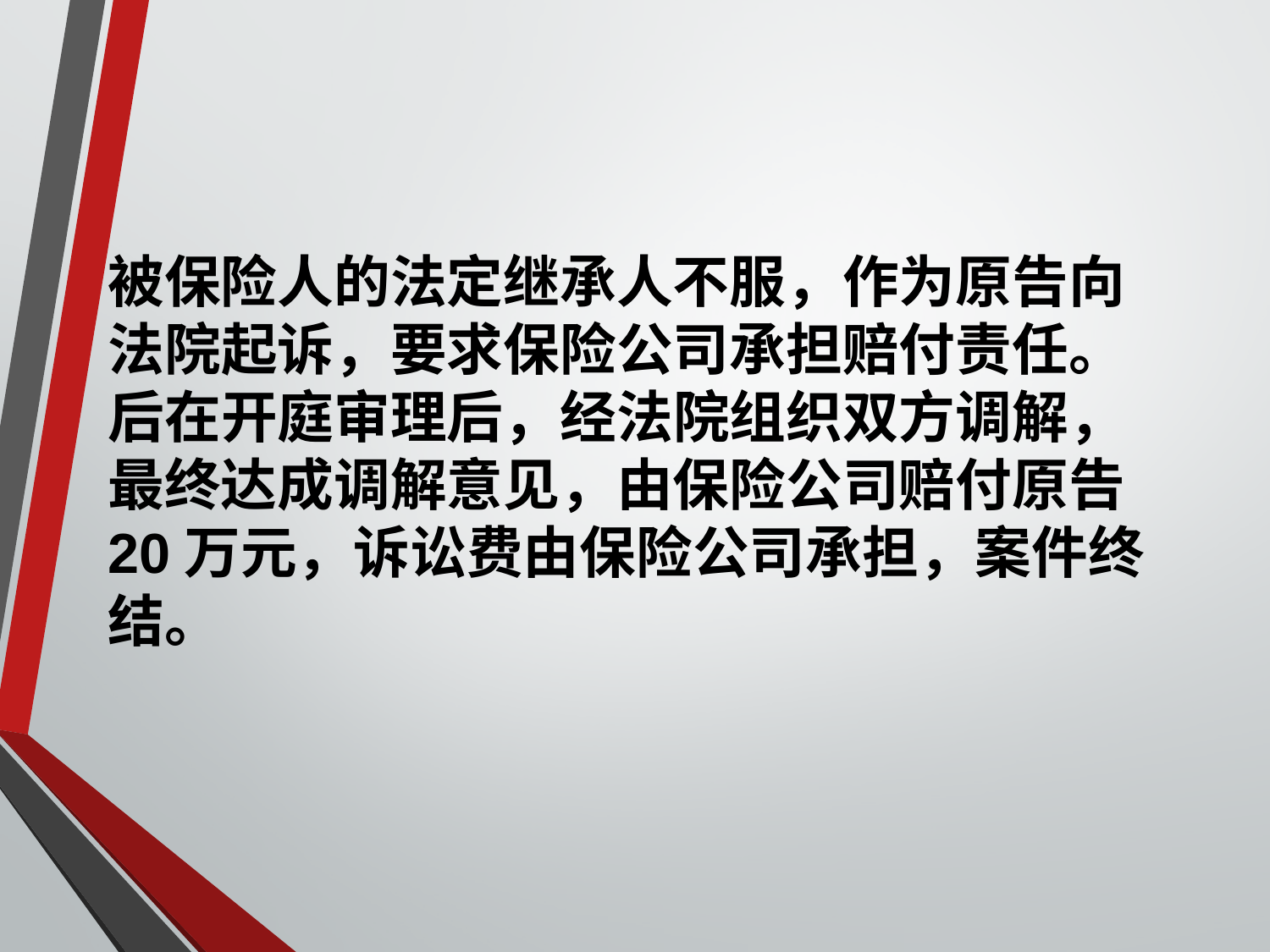

被保险人的法定继承人不服，作为原告向法院起诉，要求保险公司承担赔付责任。后在开庭审理后，经法院组织双方调解，最终达成调解意见，由保险公司赔付原告20万元，诉讼费由保险公司承担，案件终结。